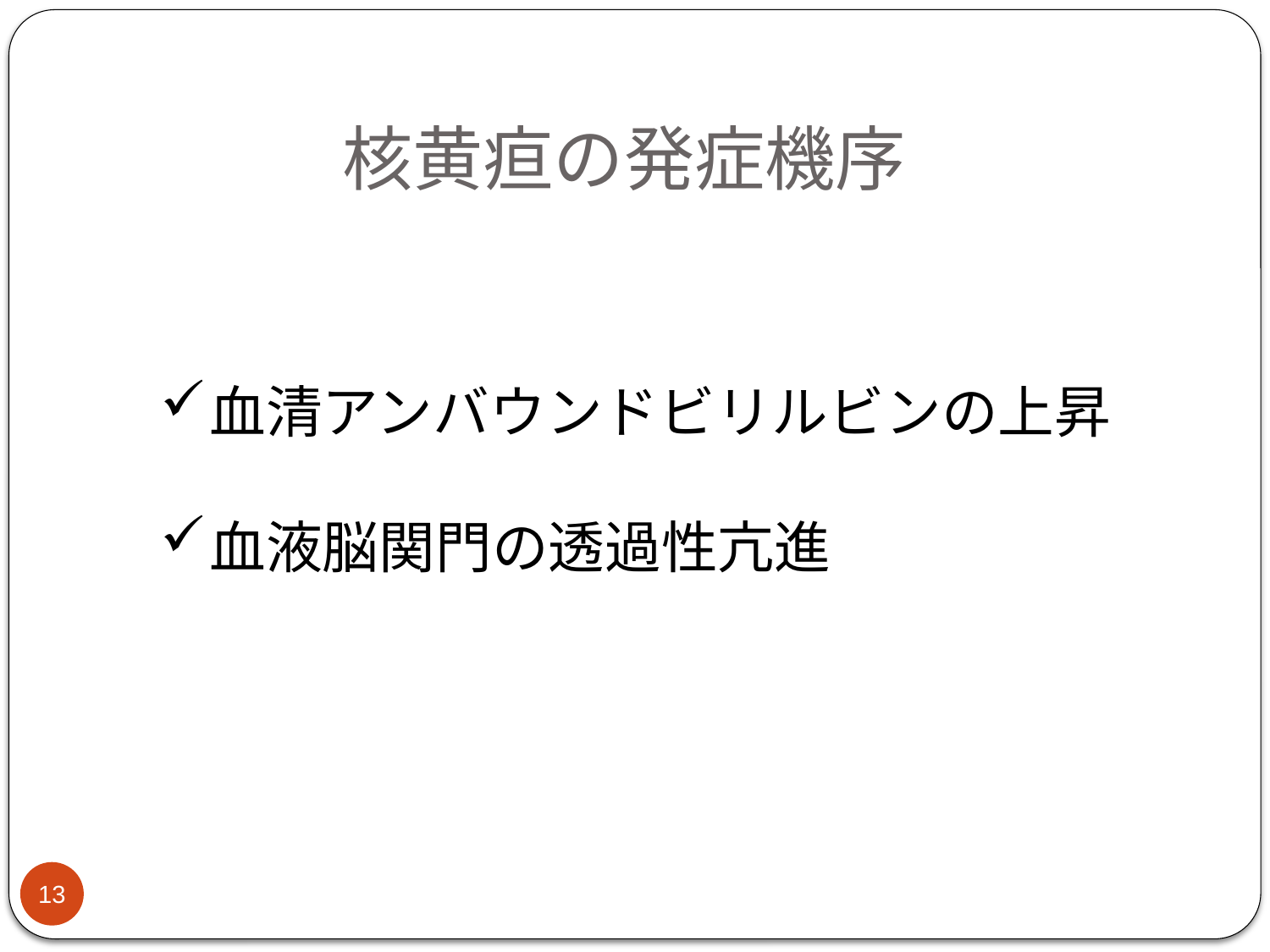

# 核黄疸の発症機序

血清アンバウンドビリルビンの上昇

血液脳関門の透過性亢進
13